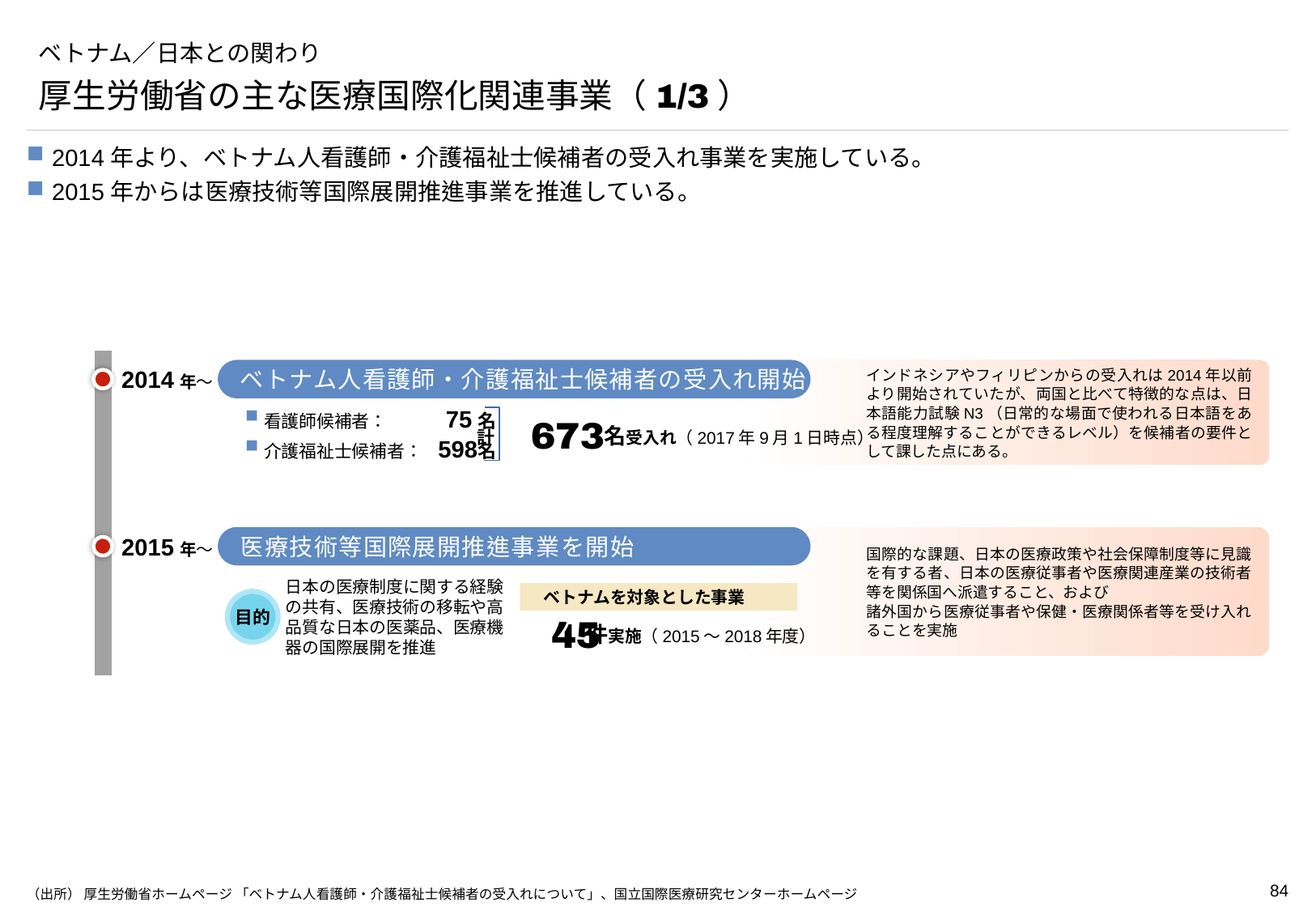

# ベトナム／日本との関わり
厚生労働省の主な医療国際化関連事業（1/3）
2014年より、ベトナム人看護師・介護福祉士候補者の受入れ事業を実施している。
2015年からは医療技術等国際展開推進事業を推進している。
2014年～
インドネシアやフィリピンからの受入れは2014年以前より開始されていたが、両国と比べて特徴的な点は、日本語能力試験N3（日常的な場面で使われる日本語をある程度理解することができるレベル）を候補者の要件として課した点にある。
ベトナム人看護師・介護福祉士候補者の受入れ開始

看護師候補者：	75名
介護福祉士候補者：	598名

673
計　　　　　　 名受入れ（2017年9月1日時点）
2015年～
国際的な課題、日本の医療政策や社会保障制度等に見識を有する者、日本の医療従事者や医療関連産業の技術者等を関係国へ派遣すること、および
諸外国から医療従事者や保健・医療関係者等を受け入れることを実施
医療技術等国際展開推進事業を開始

ベトナムを対象とした事業
日本の医療制度に関する経験の共有、医療技術の移転や高品質な日本の医薬品、医療機器の国際展開を推進
目的
45
件実施（2015～2018年度）
（出所） 厚生労働省ホームページ 「ベトナム人看護師・介護福祉士候補者の受入れについて」、国立国際医療研究センターホームページ